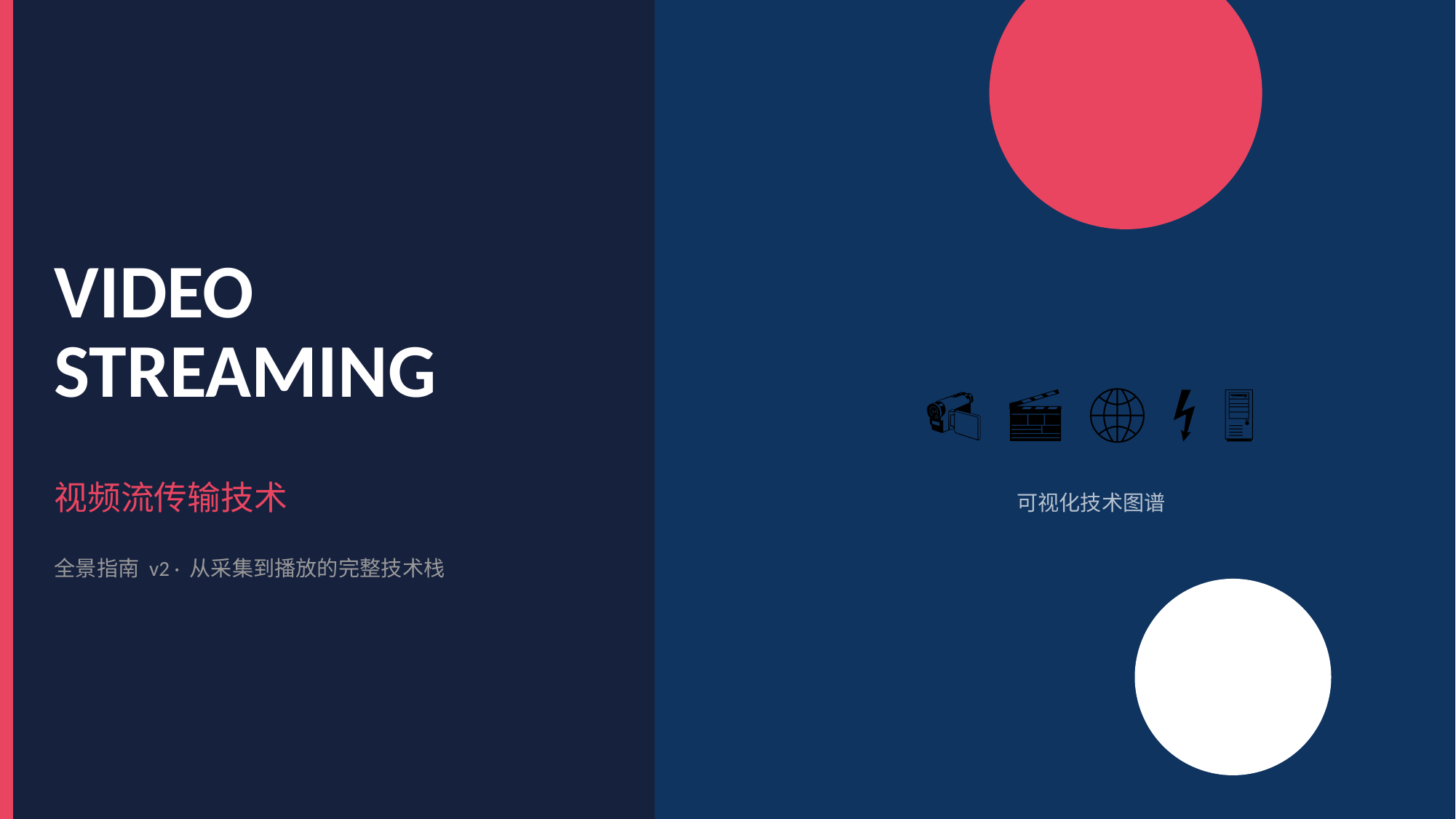

VIDEO
STREAMING
📹  🎬  🌐  ⚡  🖥️
视频流传输技术
可视化技术图谱
全景指南 v2 · 从采集到播放的完整技术栈